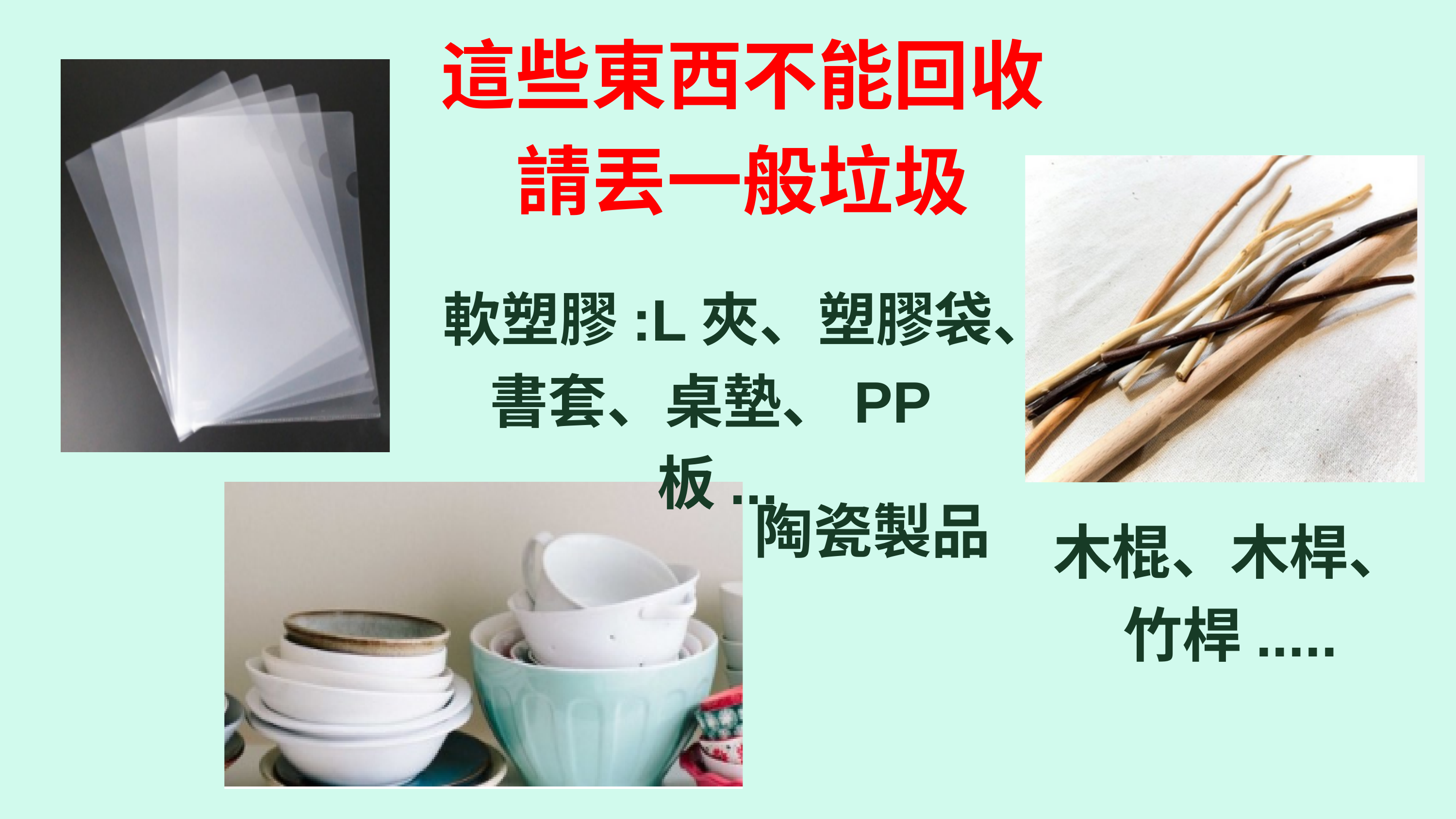

這些東西不能回收
請丟一般垃圾

軟塑膠:L夾、塑膠袋、書套、桌墊、PP板...

陶瓷製品
木棍、木桿、竹桿.....